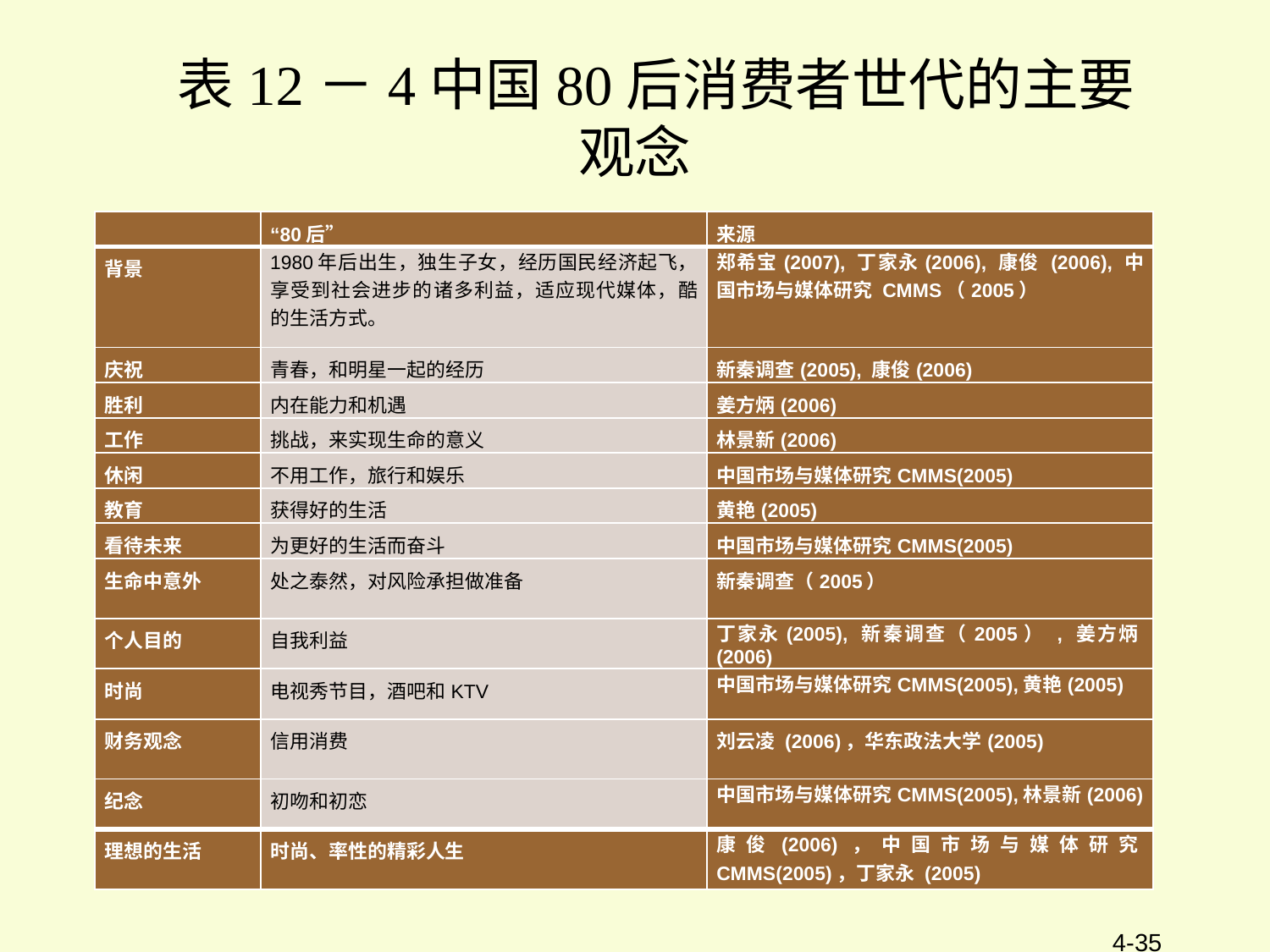

# 表12－4中国80后消费者世代的主要观念
|  | “80后” | 来源 |
| --- | --- | --- |
| 背景 | 1980年后出生，独生子女，经历国民经济起飞，享受到社会进步的诸多利益，适应现代媒体，酷的生活方式。 | 郑希宝(2007), 丁家永(2006), 康俊 (2006), 中国市场与媒体研究 CMMS（2005） |
| 庆祝 | 青春，和明星一起的经历 | 新秦调查(2005), 康俊(2006) |
| 胜利 | 内在能力和机遇 | 姜方炳(2006) |
| 工作 | 挑战，来实现生命的意义 | 林景新(2006) |
| 休闲 | 不用工作，旅行和娱乐 | 中国市场与媒体研究CMMS(2005) |
| 教育 | 获得好的生活 | 黄艳(2005) |
| 看待未来 | 为更好的生活而奋斗 | 中国市场与媒体研究CMMS(2005) |
| 生命中意外 | 处之泰然，对风险承担做准备 | 新秦调查（2005） |
| 个人目的 | 自我利益 | 丁家永(2005), 新秦调查（2005） , 姜方炳(2006) |
| 时尚 | 电视秀节目，酒吧和KTV | 中国市场与媒体研究CMMS(2005),黄艳(2005) |
| 财务观念 | 信用消费 | 刘云凌 (2006)，华东政法大学(2005) |
| 纪念 | 初吻和初恋 | 中国市场与媒体研究CMMS(2005),林景新(2006) |
| 理想的生活 | 时尚、率性的精彩人生 | 康俊(2006)，中国市场与媒体研究CMMS(2005)，丁家永 (2005) |
4-35